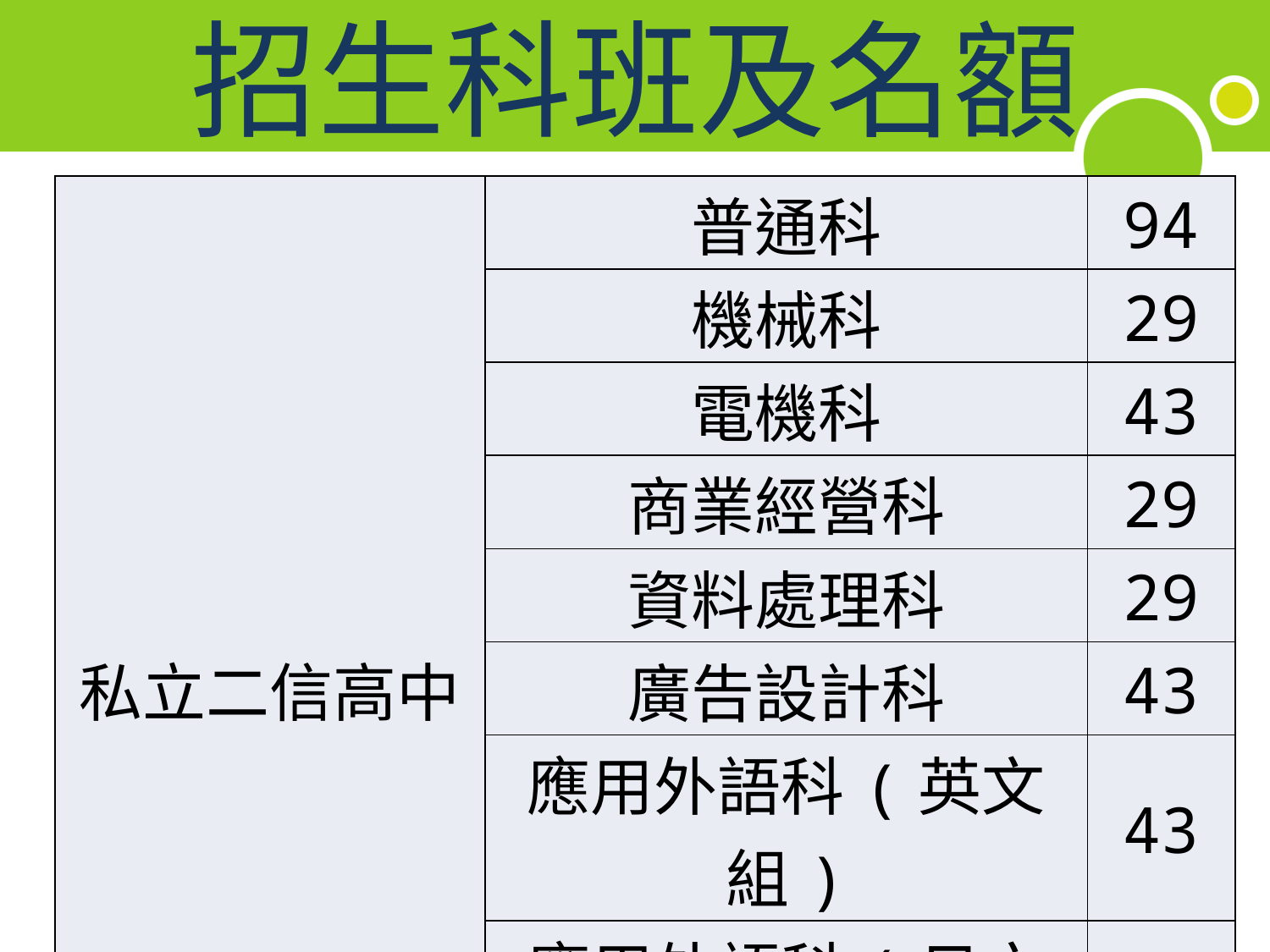

# 招生科班及名額
| 私立二信高中 | 普通科 | 94 |
| --- | --- | --- |
|  | 機械科 | 29 |
|  | 電機科 | 43 |
|  | 商業經營科 | 29 |
|  | 資料處理科 | 29 |
|  | 廣告設計科 | 43 |
|  | 應用外語科(英文組) | 43 |
|  | 應用外語科(日文組) | 14 |
|  | 合計 | 324 |